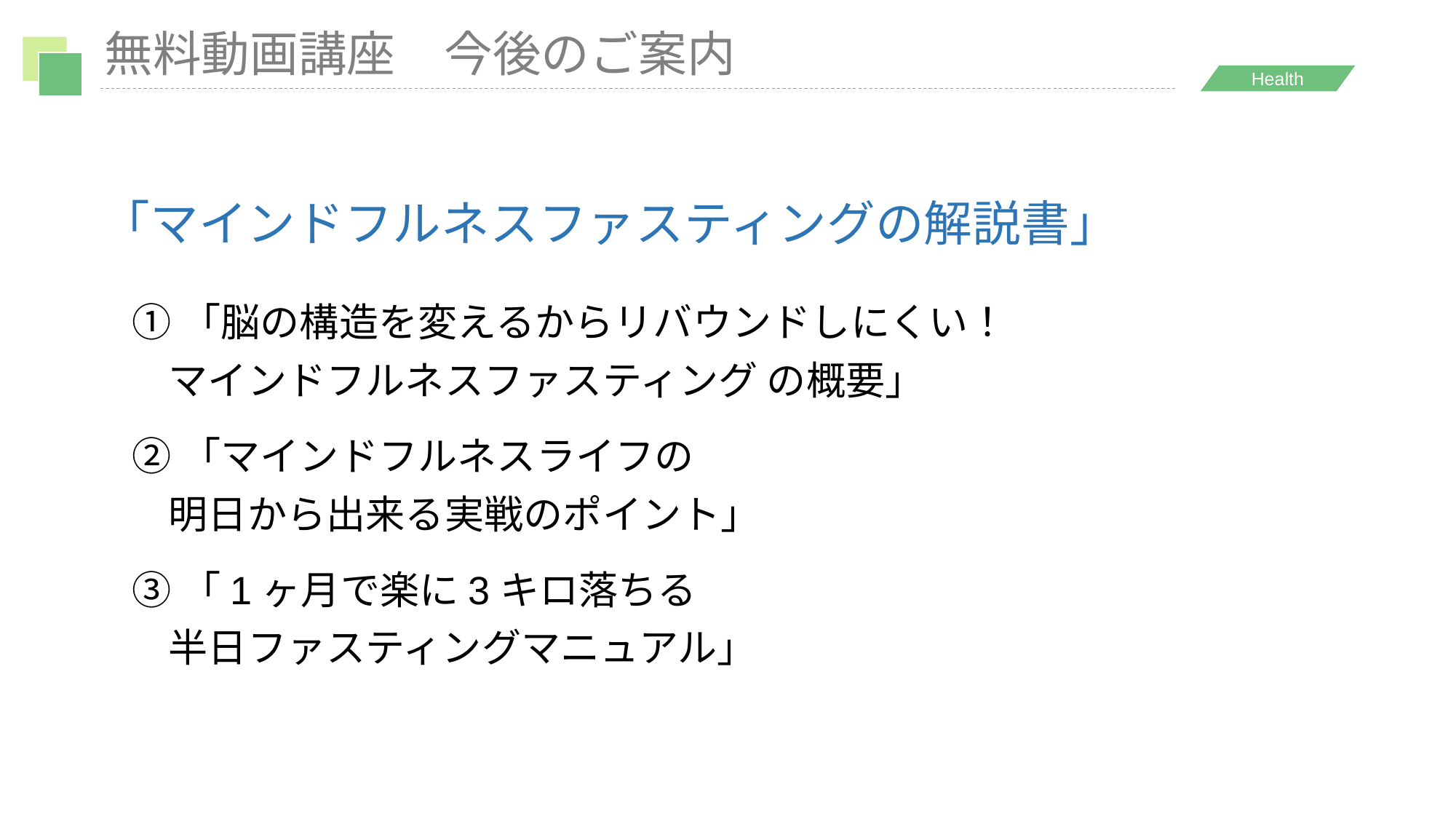

無料動画講座　今後のご案内
「マインドフルネスファスティングの解説書」
①「脳の構造を変えるからリバウンドしにくい！
   マインドフルネスファスティング の概要」

②「マインドフルネスライフの
   明日から出来る実戦のポイント」

③「1ヶ月で楽に3キロ落ちる
   半日ファスティングマニュアル」